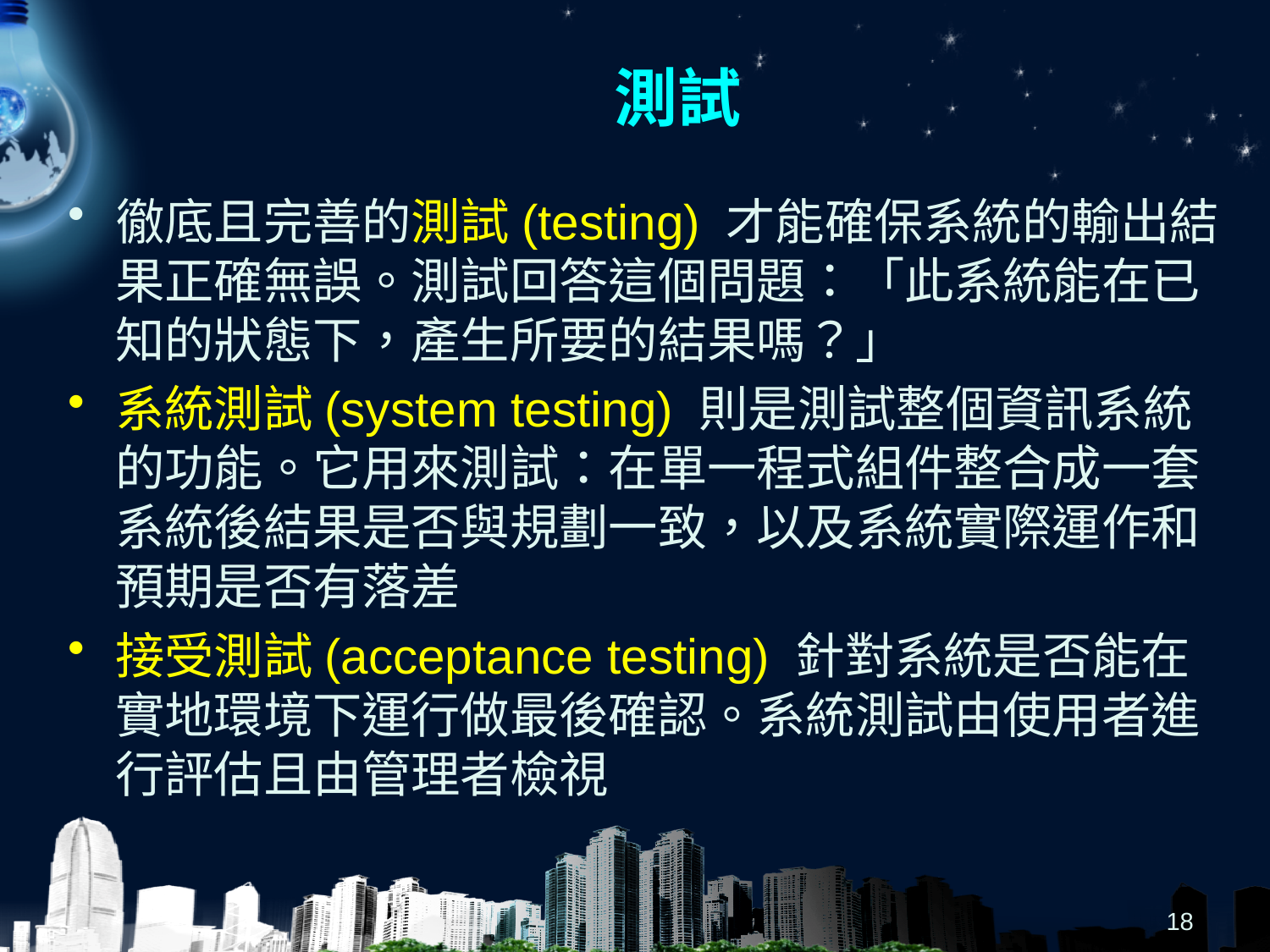

# 測試
徹底且完善的測試(testing) 才能確保系統的輸出結果正確無誤。測試回答這個問題：「此系統能在已知的狀態下，產生所要的結果嗎？」
系統測試(system testing) 則是測試整個資訊系統的功能。它用來測試：在單一程式組件整合成一套系統後結果是否與規劃一致，以及系統實際運作和預期是否有落差
接受測試(acceptance testing) 針對系統是否能在實地環境下運行做最後確認。系統測試由使用者進行評估且由管理者檢視
18